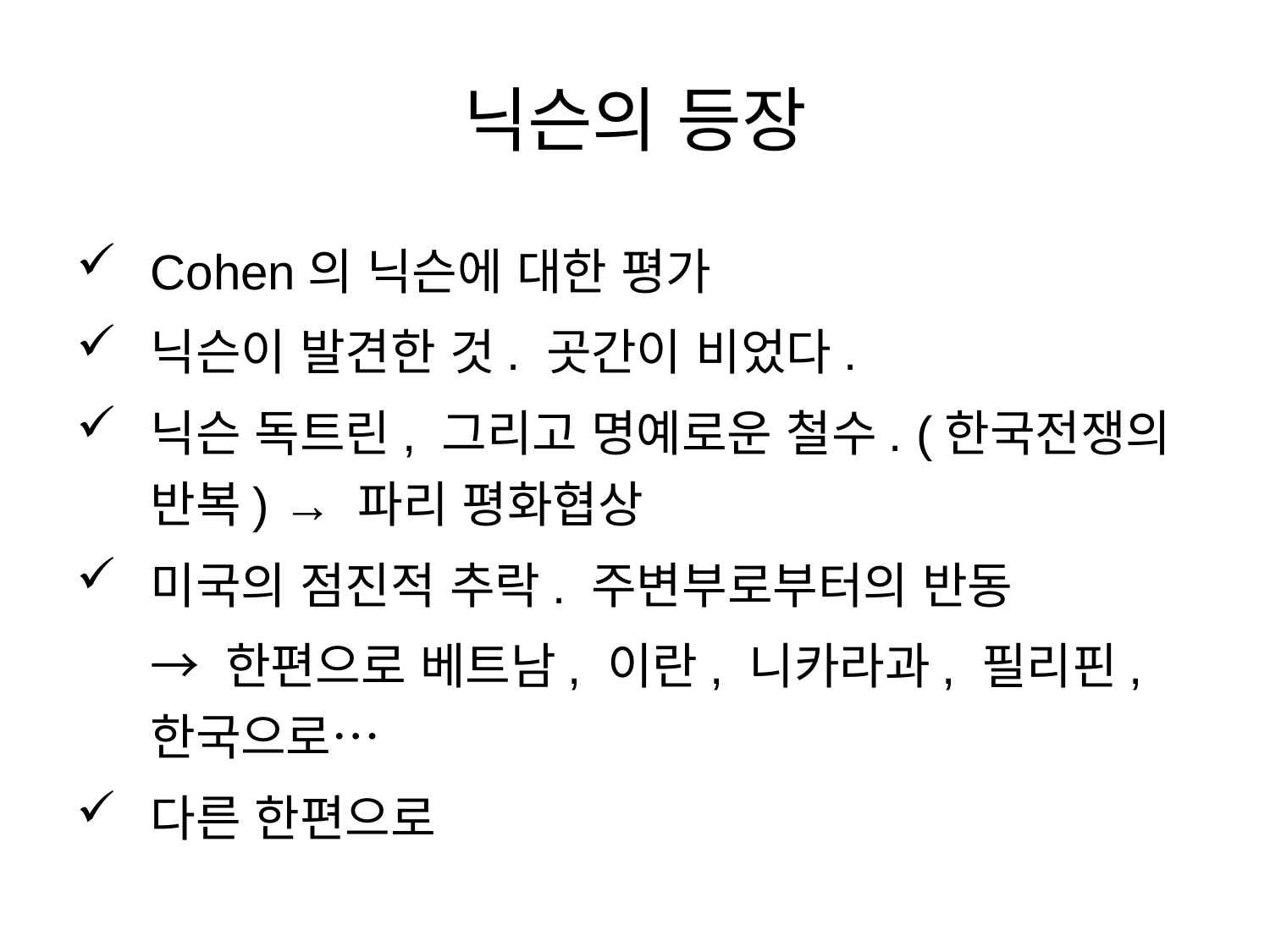

# 닉슨의 등장
Cohen의 닉슨에 대한 평가
닉슨이 발견한 것. 곳간이 비었다.
닉슨 독트린, 그리고 명예로운 철수. (한국전쟁의 반복) → 파리 평화협상
미국의 점진적 추락. 주변부로부터의 반동
→ 한편으로 베트남, 이란, 니카라과, 필리핀, 한국으로…
다른 한편으로